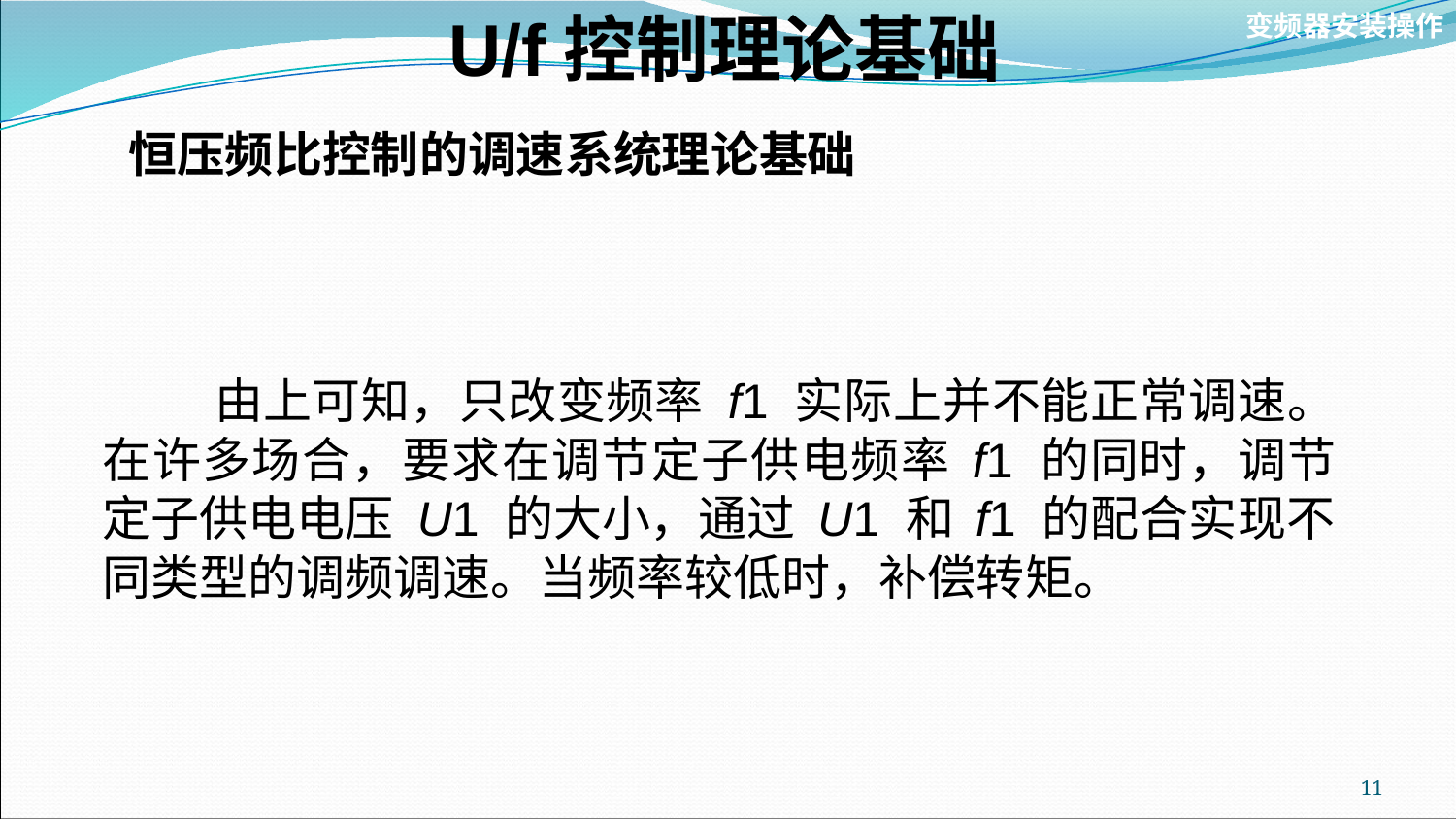

U/f控制理论基础
变频器安装操作
恒压频比控制的调速系统理论基础
     由上可知，只改变频率 f1 实际上并不能正常调速。在许多场合，要求在调节定子供电频率 f1 的同时，调节定子供电电压 U1 的大小，通过 U1 和 f1 的配合实现不同类型的调频调速。当频率较低时，补偿转矩。

11